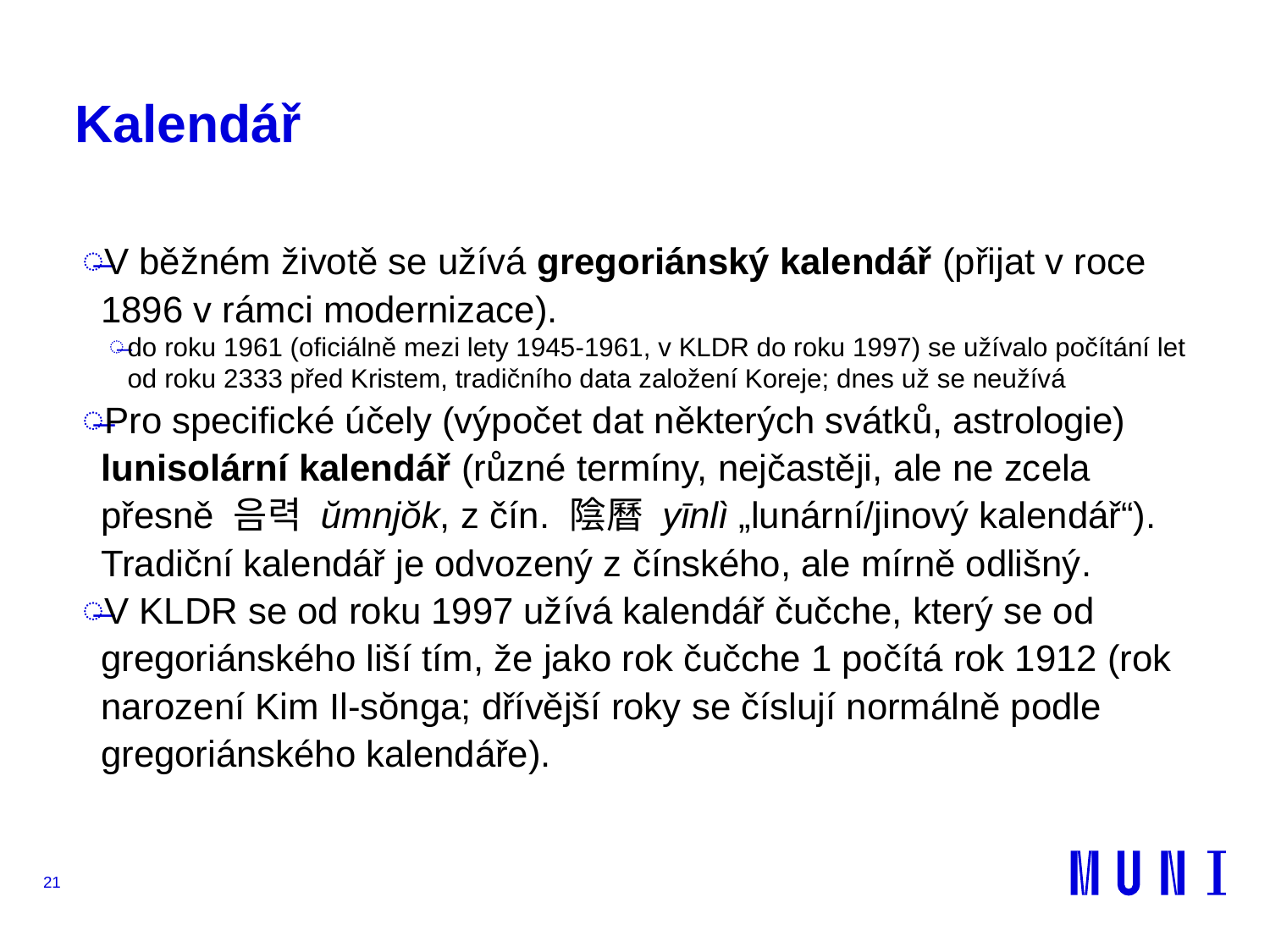

# Kalendář
V běžném životě se užívá gregoriánský kalendář (přijat v roce 1896 v rámci modernizace).
do roku 1961 (oficiálně mezi lety 1945-1961, v KLDR do roku 1997) se užívalo počítání let od roku 2333 před Kristem, tradičního data založení Koreje; dnes už se neužívá
Pro specifické účely (výpočet dat některých svátků, astrologie) lunisolární kalendář (různé termíny, nejčastěji, ale ne zcela přesně 음력 ŭmnjŏk, z čín. 陰曆 yīnlì „lunární/jinový kalendář“). Tradiční kalendář je odvozený z čínského, ale mírně odlišný.
V KLDR se od roku 1997 užívá kalendář čučche, který se od gregoriánského liší tím, že jako rok čučche 1 počítá rok 1912 (rok narození Kim Il-sŏnga; dřívější roky se číslují normálně podle gregoriánského kalendáře).
21